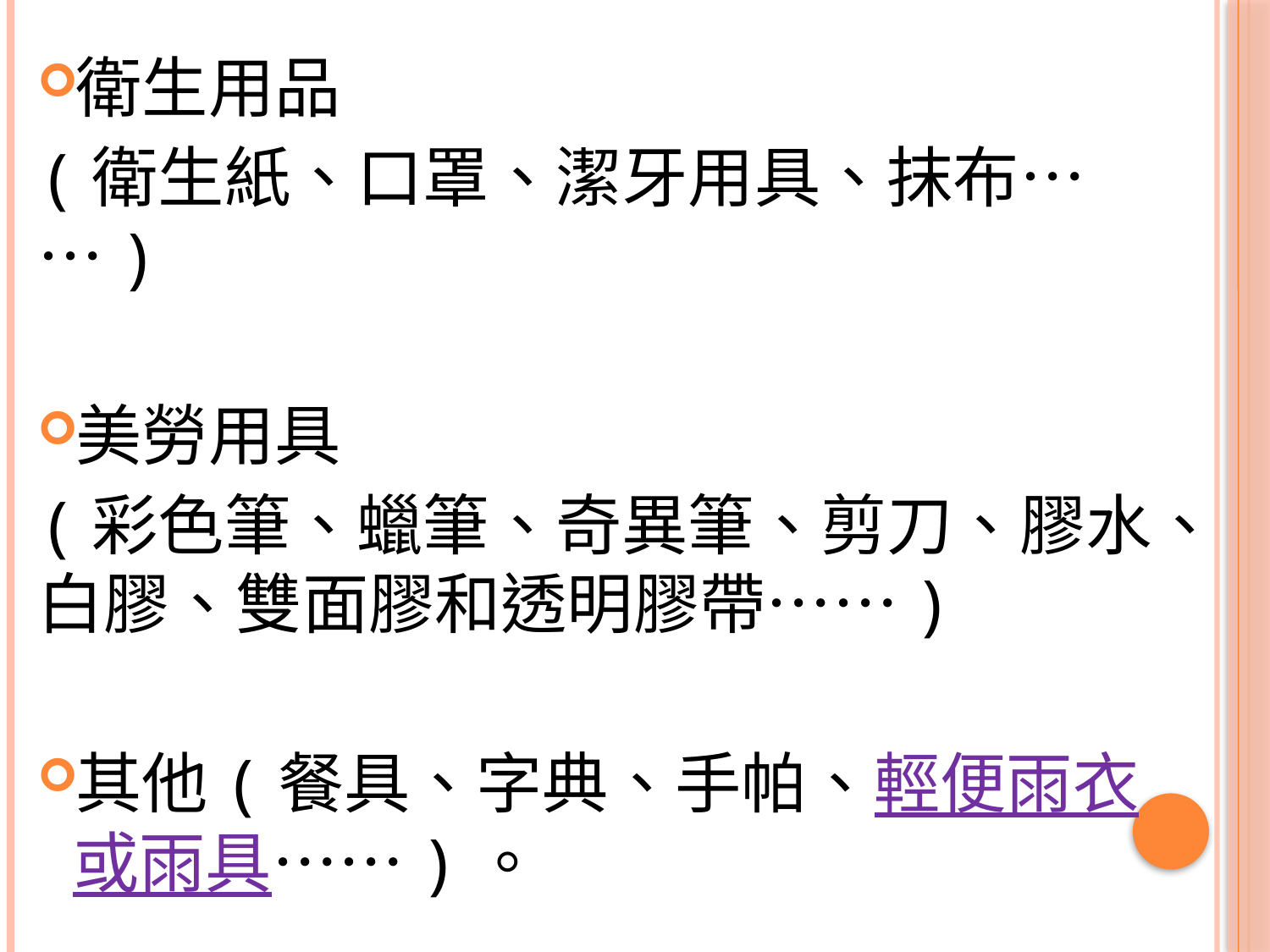

衛生用品
(衛生紙、口罩、潔牙用具、抹布……)

美勞用具
(彩色筆、蠟筆、奇異筆、剪刀、膠水、白膠、雙面膠和透明膠帶……)

其他(餐具、字典、手帕、輕便雨衣或雨具……)。